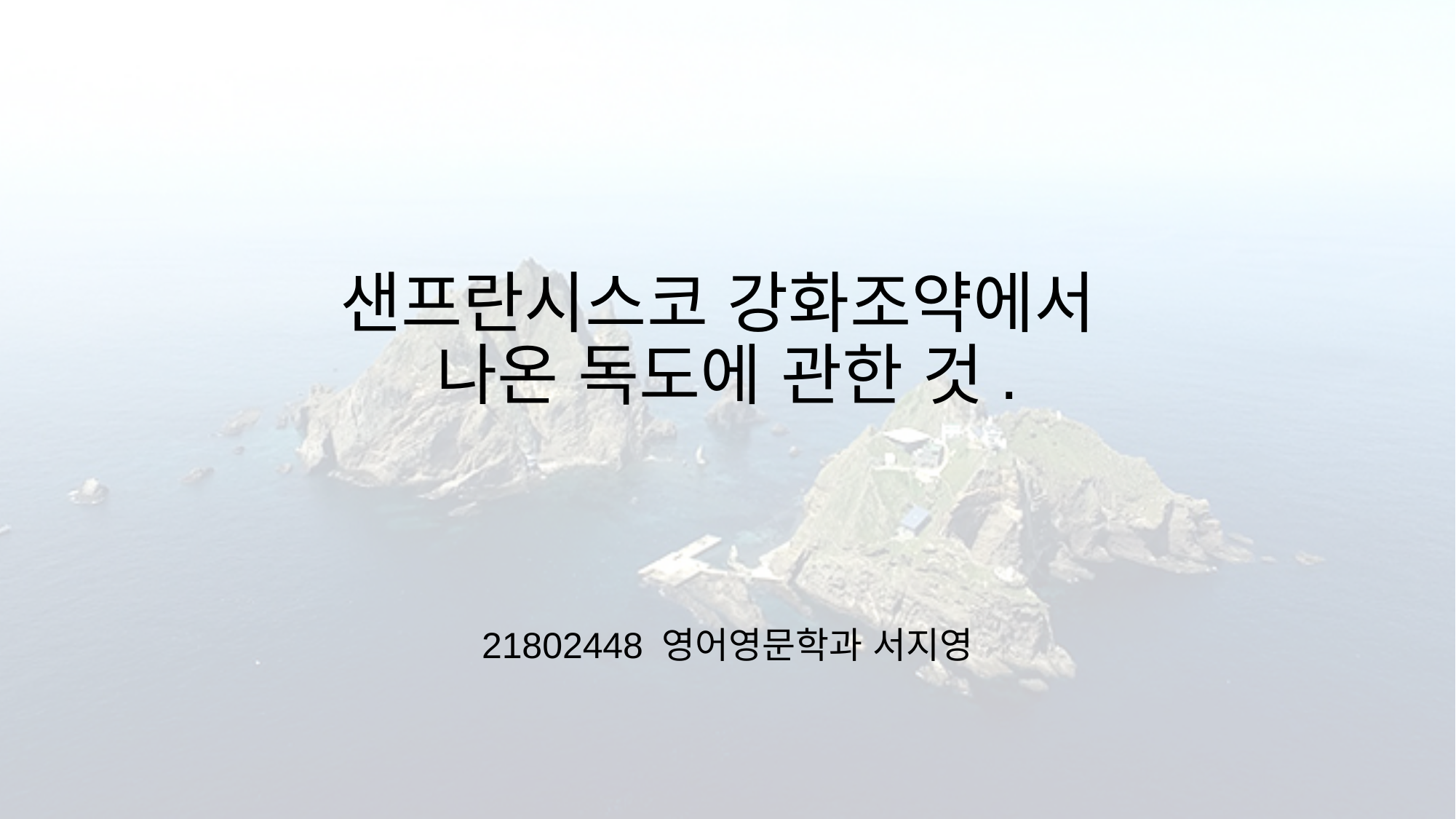

# 샌프란시스코 강화조약에서 나온 독도에 관한 것.
21802448 영어영문학과 서지영